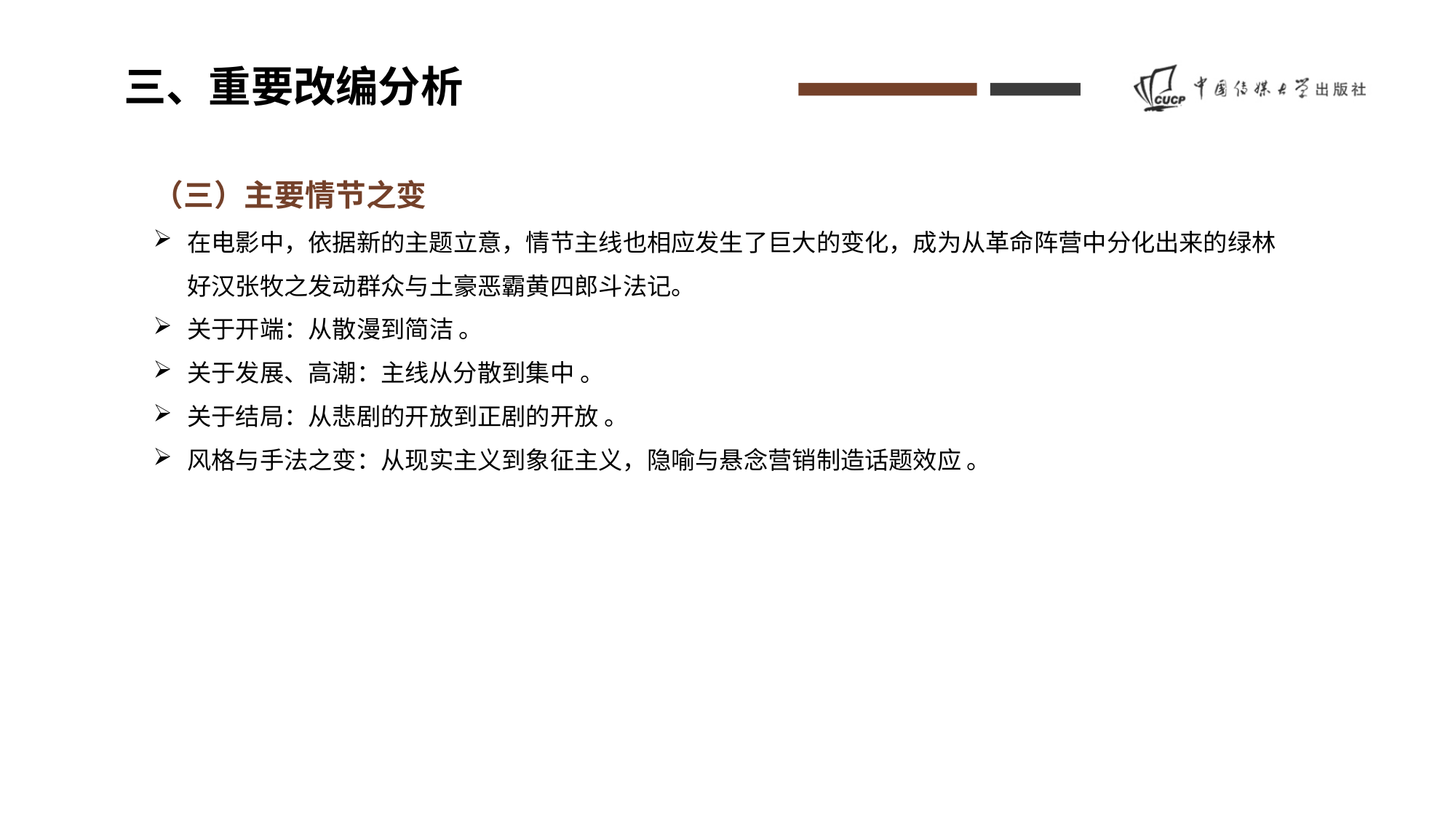

三、重要改编分析

（三）主要情节之变
在电影中，依据新的主题立意，情节主线也相应发生了巨大的变化，成为从革命阵营中分化出来的绿林好汉张牧之发动群众与土豪恶霸黄四郎斗法记。
关于开端：从散漫到简洁 。
关于发展、高潮：主线从分散到集中 。
关于结局：从悲剧的开放到正剧的开放 。
风格与手法之变：从现实主义到象征主义，隐喻与悬念营销制造话题效应 。